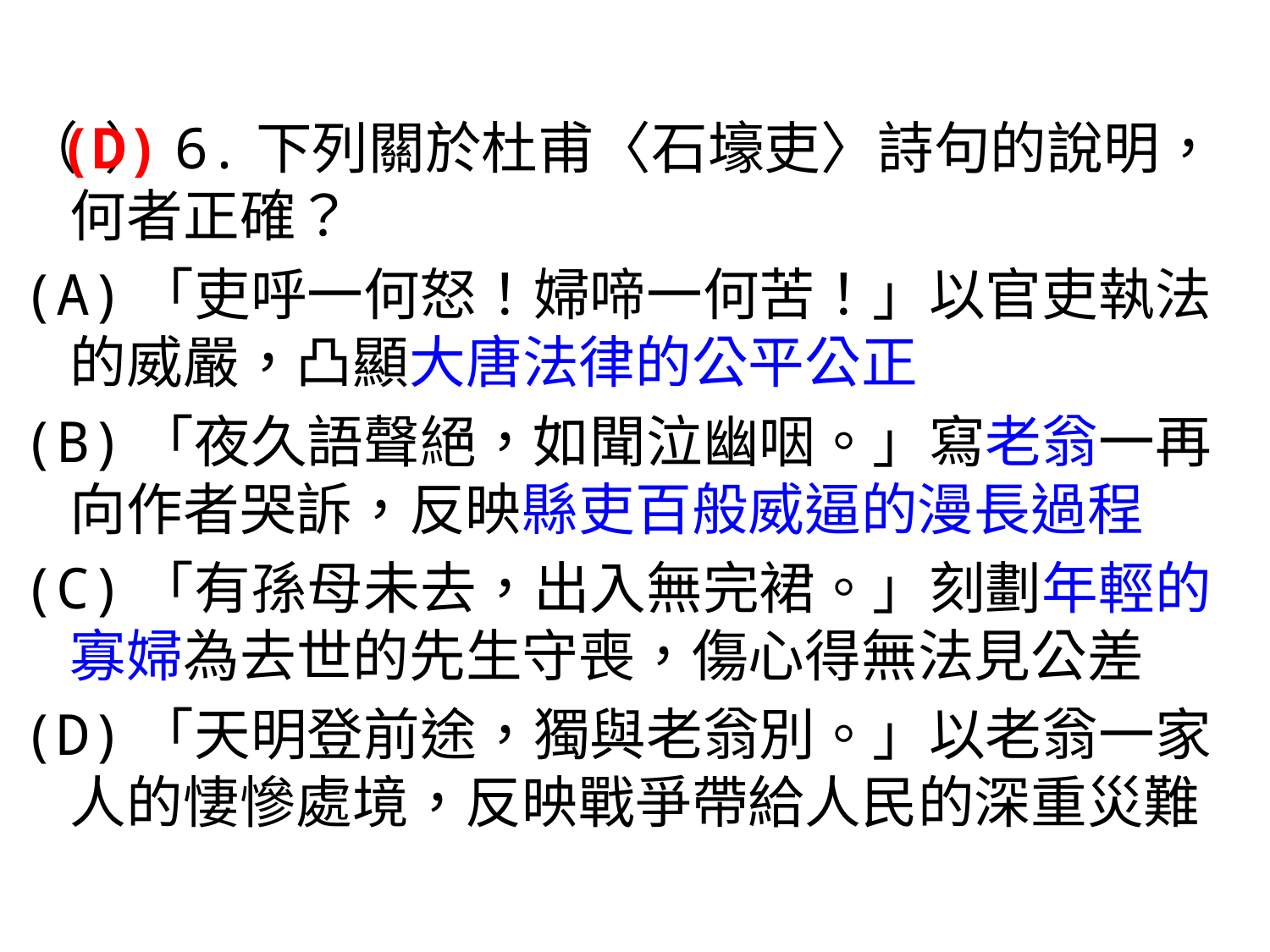

（  ）6.下列關於杜甫〈石壕吏〉詩句的說明，何者正確？
(A)「吏呼一何怒！婦啼一何苦！」以官吏執法的威嚴，凸顯大唐法律的公平公正
(B)「夜久語聲絕，如聞泣幽咽。」寫老翁一再向作者哭訴，反映縣吏百般威逼的漫長過程
(C)「有孫母未去，出入無完裙。」刻劃年輕的寡婦為去世的先生守喪，傷心得無法見公差
(D)「天明登前途，獨與老翁別。」以老翁一家人的悽慘處境，反映戰爭帶給人民的深重災難
(D)